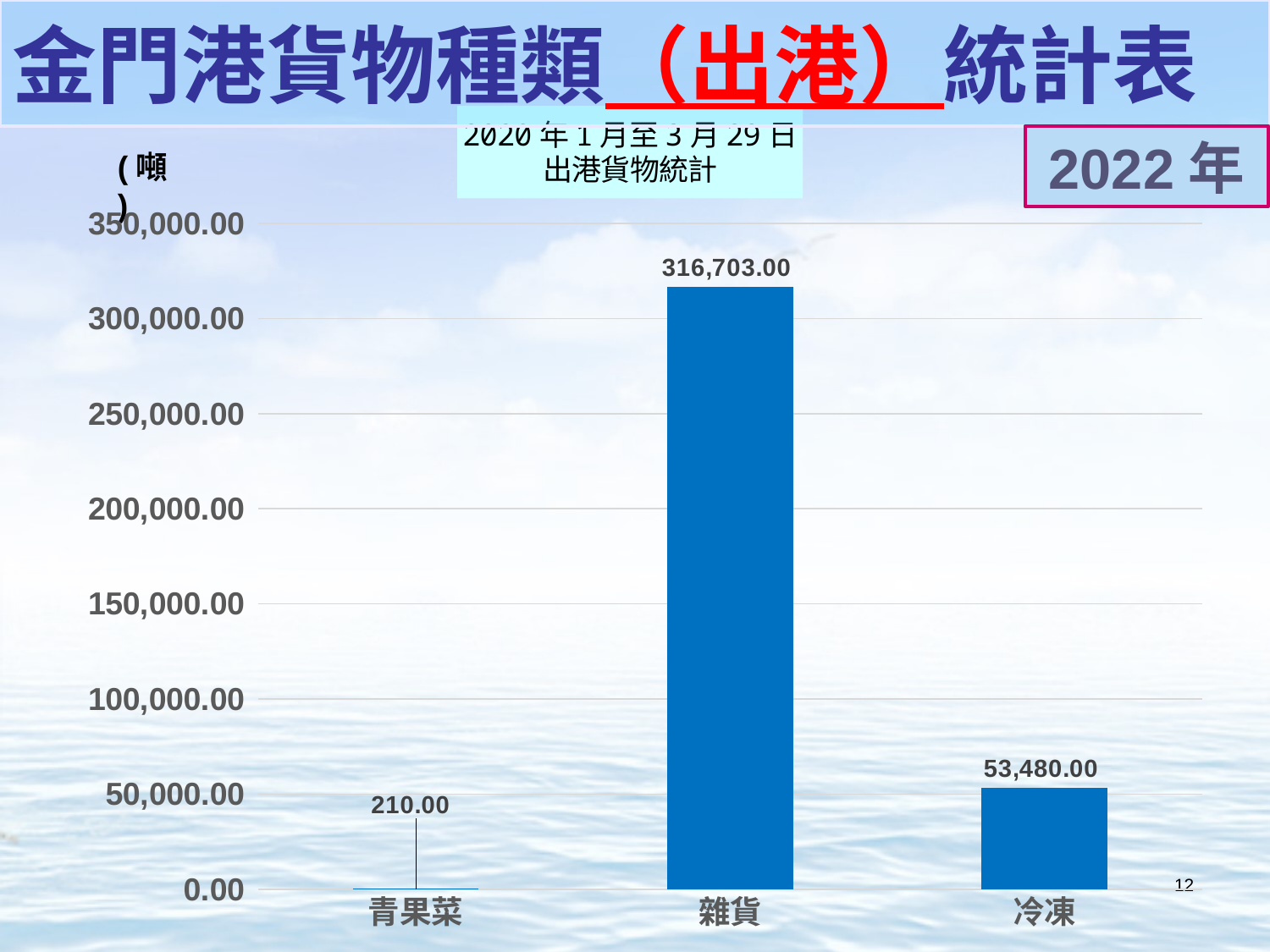

金門港貨物種類（出港）統計表

### Chart: 2020年1月至3月29日
出港貨物統計

| Category |
|---|

### Chart: 2020年1月至3月29日
出港貨物統計

| Category |
|---|
2022年
(噸)

### Chart

| Category |  |
|---|---|
| 青果菜 | 210.0 |
| 雜貨 | 316703.0 |
| 冷凍 | 53480.0 |
12